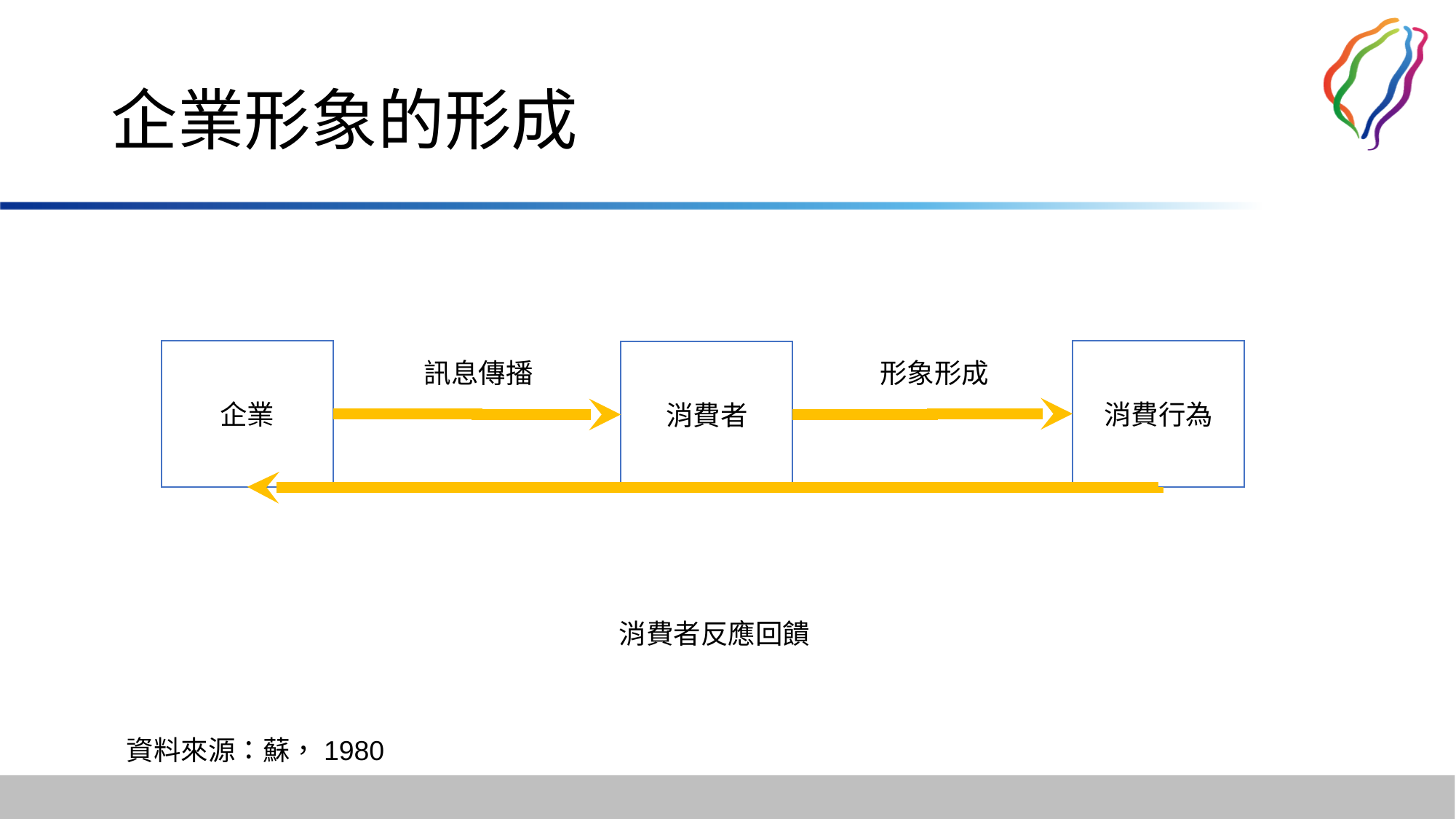

# 企業形象的形成
企業
消費行為
消費者
訊息傳播
形象形成
消費者反應回饋
資料來源：蘇，1980